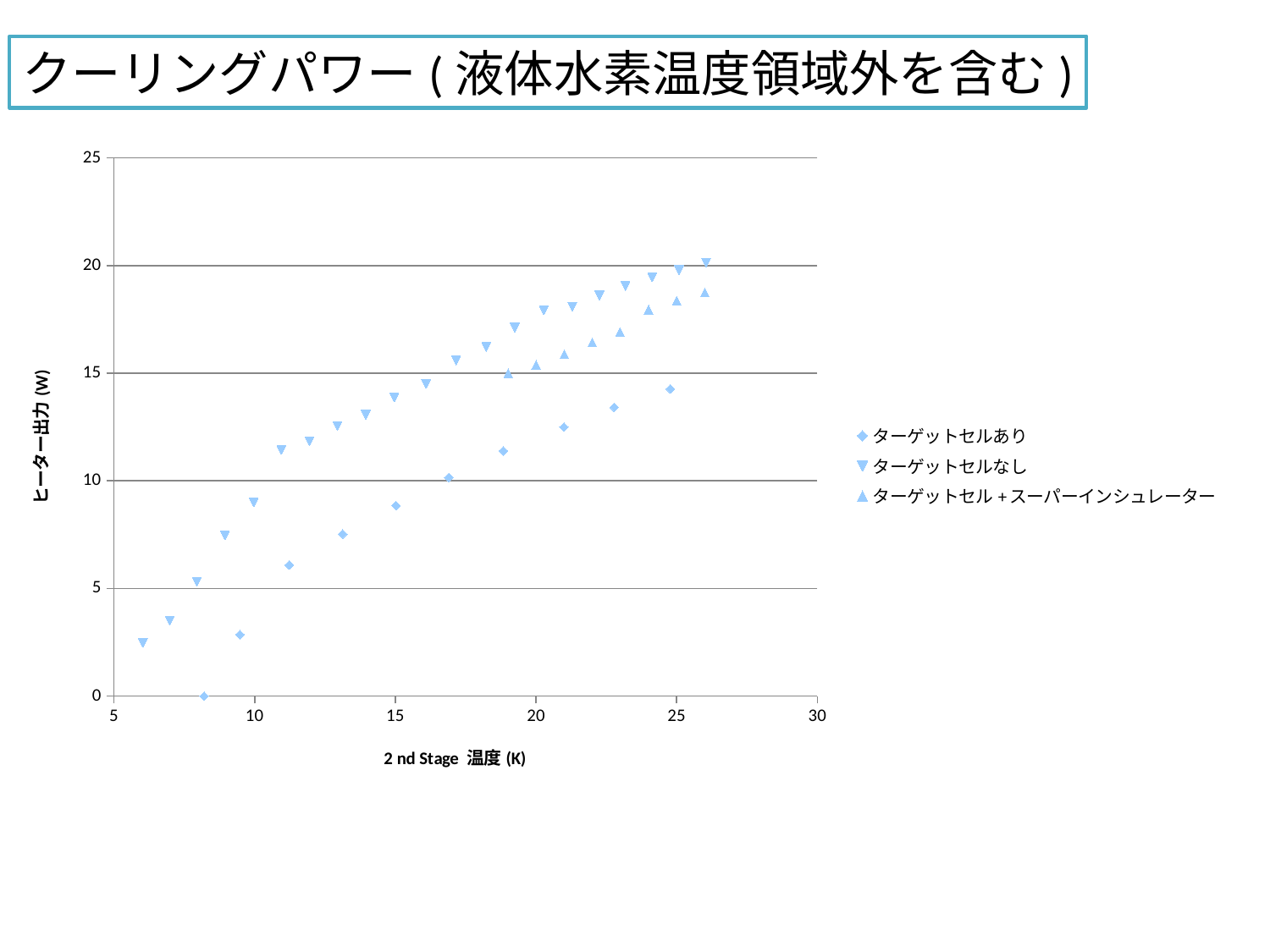

クーリングパワー(液体水素温度領域外を含む)

### Chart

| Category | ターゲットセルあり | ターゲットセルなし | ターゲットセル+スーパーインシュレーター |
|---|---|---|---|